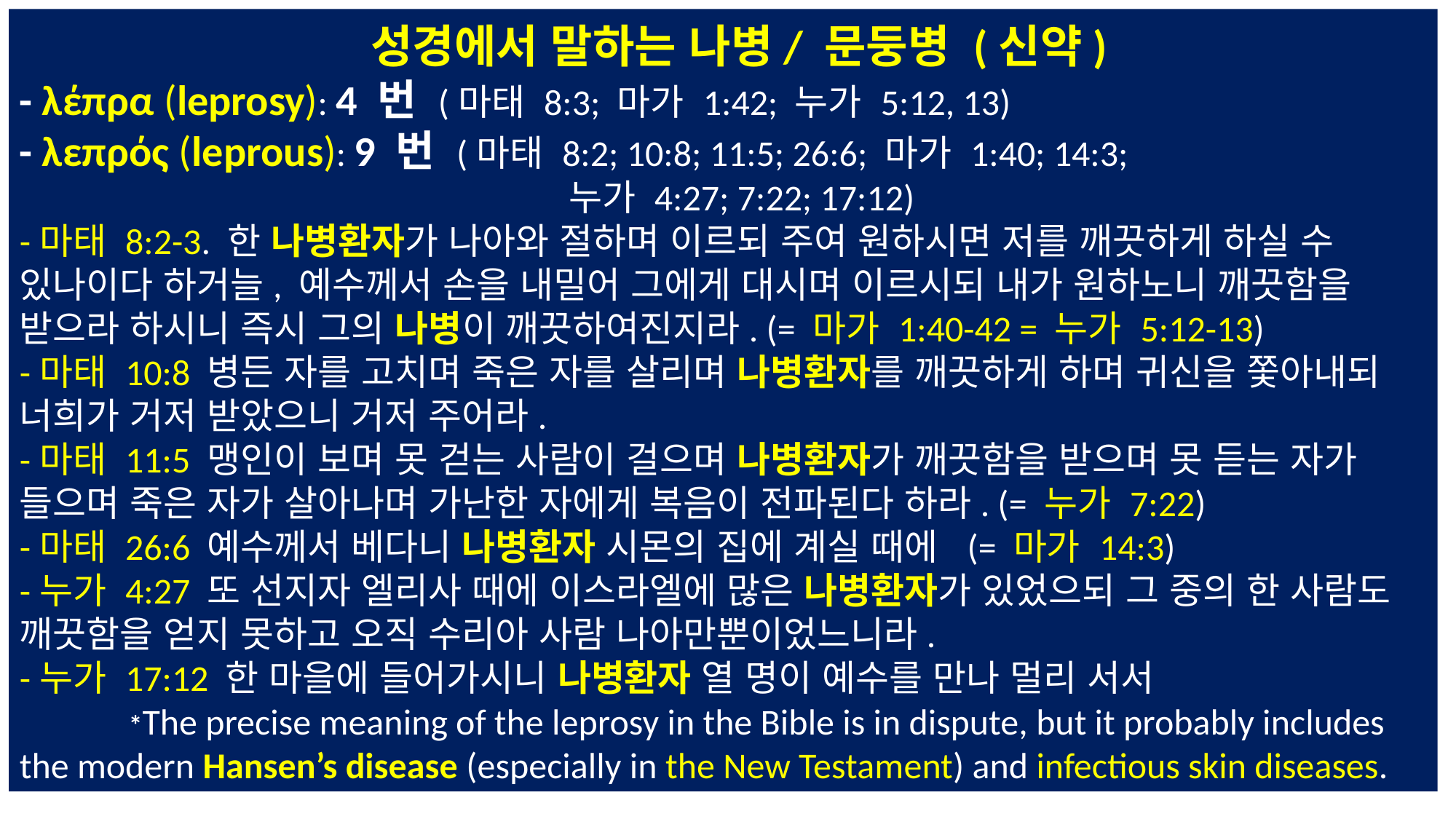

성경에서 말하는 나병/ 문둥병 (신약)
- λέπρα (leprosy): 4 번 (마태 8:3; 마가 1:42; 누가 5:12, 13)
- λεπρός (leprous): 9 번 (마태 8:2; 10:8; 11:5; 26:6; 마가 1:40; 14:3;
                                                     누가 4:27; 7:22; 17:12)
-마태 8:2-3. 한 나병환자가 나아와 절하며 이르되 주여 원하시면 저를 깨끗하게 하실 수 있나이다 하거늘, 예수께서 손을 내밀어 그에게 대시며 이르시되 내가 원하노니 깨끗함을 받으라 하시니 즉시 그의 나병이 깨끗하여진지라. (= 마가 1:40-42 = 누가 5:12-13)
-마태 10:8 병든 자를 고치며 죽은 자를 살리며 나병환자를 깨끗하게 하며 귀신을 쫓아내되 너희가 거저 받았으니 거저 주어라.
-마태 11:5 맹인이 보며 못 걷는 사람이 걸으며 나병환자가 깨끗함을 받으며 못 듣는 자가 들으며 죽은 자가 살아나며 가난한 자에게 복음이 전파된다 하라. (= 누가 7:22)
-마태 26:6 예수께서 베다니 나병환자 시몬의 집에 계실 때에  (= 마가 14:3)
-누가 4:27 또 선지자 엘리사 때에 이스라엘에 많은 나병환자가 있었으되 그 중의 한 사람도 깨끗함을 얻지 못하고 오직 수리아 사람 나아만뿐이었느니라.
-누가 17:12 한 마을에 들어가시니 나병환자 열 명이 예수를 만나 멀리 서서
	*The precise meaning of the leprosy in the Bible is in dispute, but it probably includes the modern Hansen’s disease (especially in the New Testament) and infectious skin diseases.